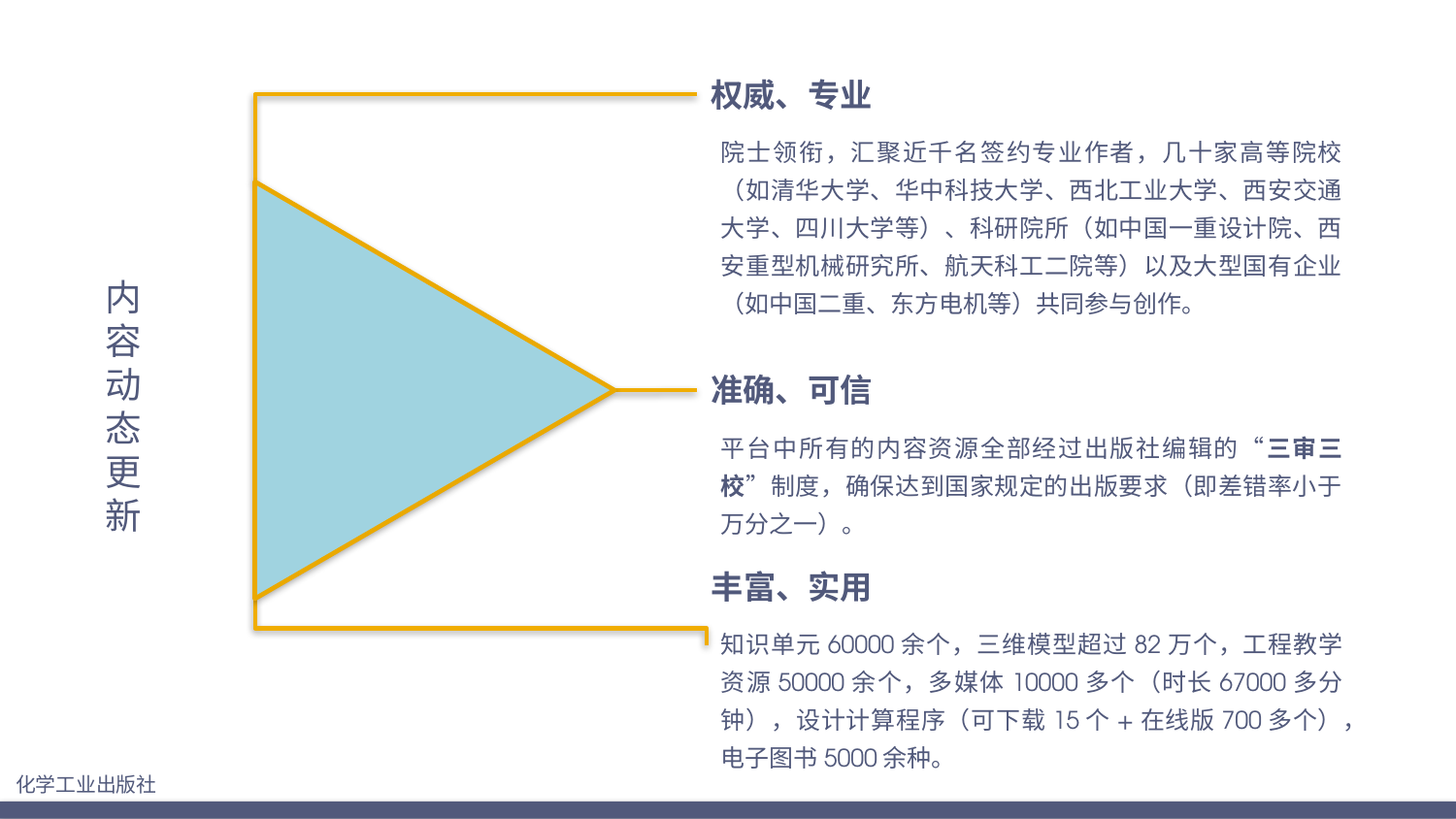

权威、专业
院士领衔，汇聚近千名签约专业作者，几十家高等院校（如清华大学、华中科技大学、西北工业大学、西安交通大学、四川大学等）、科研院所（如中国一重设计院、西安重型机械研究所、航天科工二院等）以及大型国有企业（如中国二重、东方电机等）共同参与创作。

内容动态更新
准确、可信
平台中所有的内容资源全部经过出版社编辑的“三审三校”制度，确保达到国家规定的出版要求（即差错率小于万分之一）。
丰富、实用
知识单元60000余个，三维模型超过82万个，工程教学资源50000余个，多媒体10000多个（时长67000多分钟），设计计算程序（可下载15个+在线版700多个），电子图书5000余种。
化学工业出版社